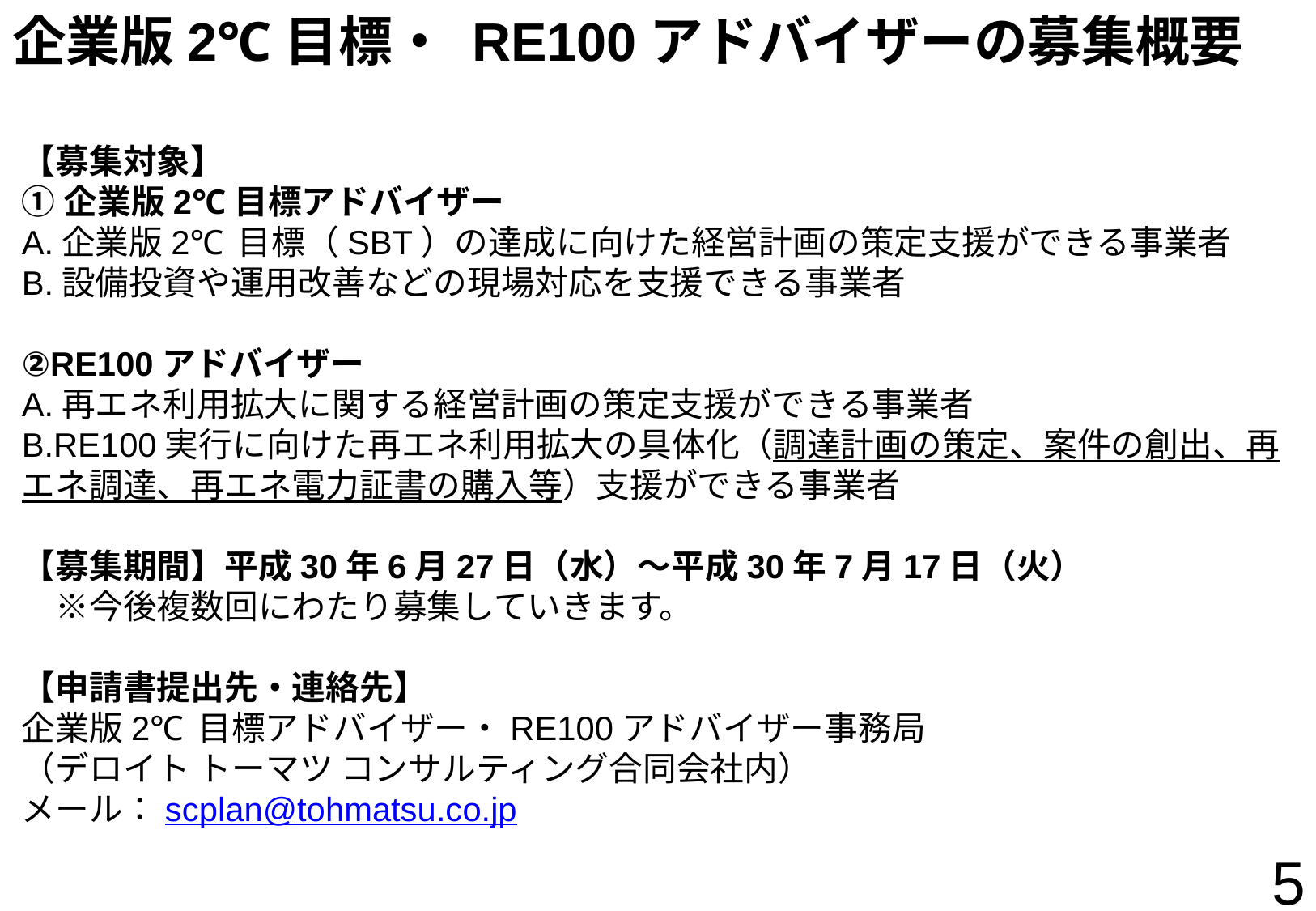

# 企業版2℃目標・ RE100アドバイザーの募集概要
【募集対象】
①企業版2℃目標アドバイザー
A.企業版2℃目標（SBT）の達成に向けた経営計画の策定支援ができる事業者
B.設備投資や運用改善などの現場対応を支援できる事業者

②RE100アドバイザー
A.再エネ利用拡大に関する経営計画の策定支援ができる事業者
B.RE100実行に向けた再エネ利用拡大の具体化（調達計画の策定、案件の創出、再エネ調達、再エネ電力証書の購入等）支援ができる事業者

【募集期間】平成30年6月27日（水）～平成30年7月17日（火）
　※今後複数回にわたり募集していきます。

【申請書提出先・連絡先】
企業版2℃目標アドバイザー・RE100アドバイザー事務局
（デロイト トーマツ コンサルティング合同会社内）
メール：scplan@tohmatsu.co.jp
5